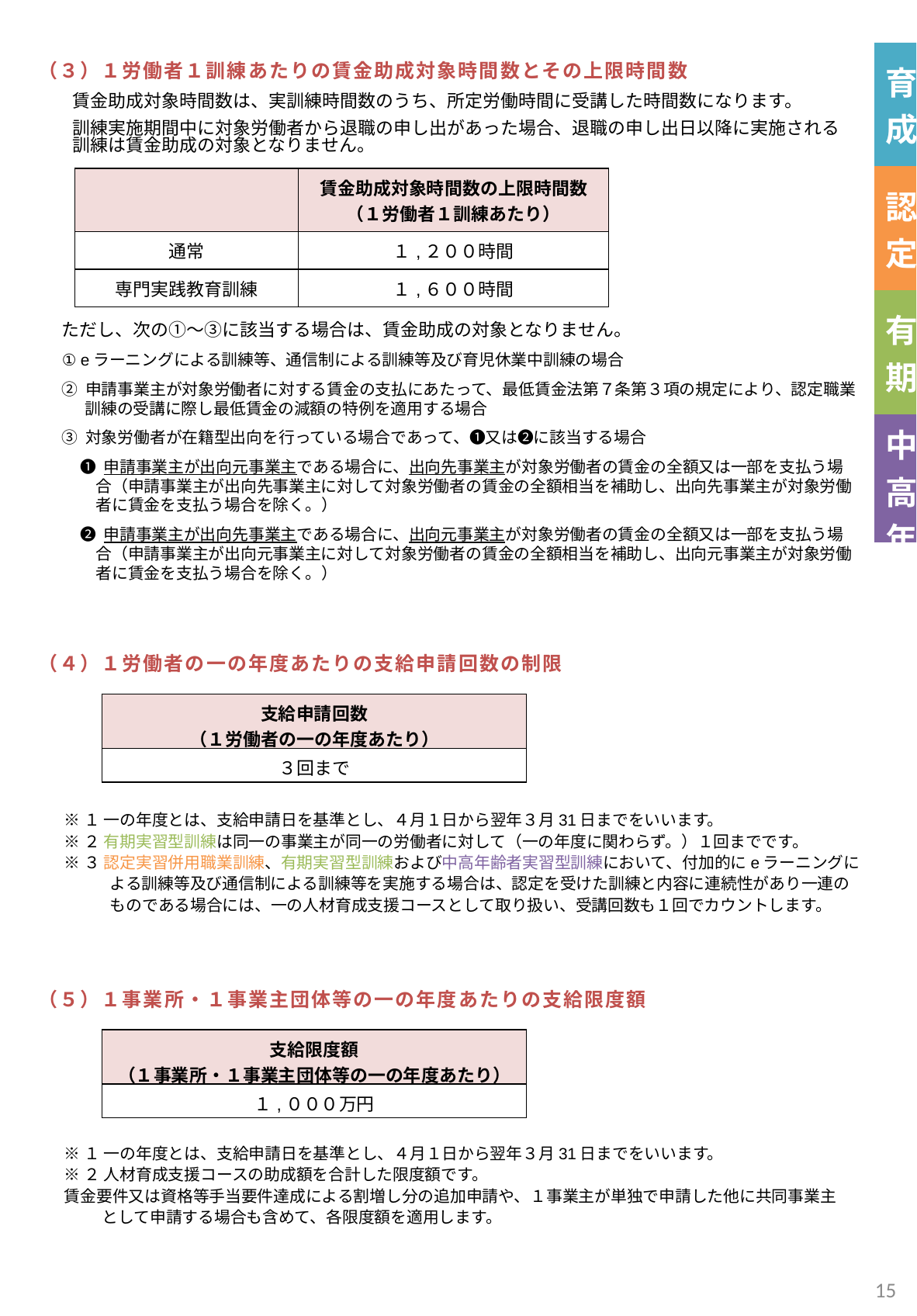

（３）１労働者１訓練あたりの賃金助成対象時間数とその上限時間数
| 育成 |
| --- |
| 認定 |
| 有期 |
| 中高年 |
賃金助成対象時間数は、実訓練時間数のうち、所定労働時間に受講した時間数になります。
訓練実施期間中に対象労働者から退職の申し出があった場合、退職の申し出日以降に実施される訓練は賃金助成の対象となりません。
|  | 賃金助成対象時間数の上限時間数 （１労働者１訓練あたり） |
| --- | --- |
| 通常 | １,２００時間 |
| 専門実践教育訓練 | １,６００時間 |
ただし、次の①～③に該当する場合は、賃金助成の対象となりません。
① eラーニングによる訓練等、通信制による訓練等及び育児休業中訓練の場合
② 申請事業主が対象労働者に対する賃金の支払にあたって、最低賃金法第７条第３項の規定により、認定職業訓練の受講に際し最低賃金の減額の特例を適用する場合
③ 対象労働者が在籍型出向を行っている場合であって、❶又は❷に該当する場合
❶ 申請事業主が出向元事業主である場合に、出向先事業主が対象労働者の賃金の全額又は一部を支払う場合（申請事業主が出向先事業主に対して対象労働者の賃金の全額相当を補助し、出向先事業主が対象労働者に賃金を支払う場合を除く。）
❷ 申請事業主が出向先事業主である場合に、出向元事業主が対象労働者の賃金の全額又は一部を支払う場合（申請事業主が出向元事業主に対して対象労働者の賃金の全額相当を補助し、出向元事業主が対象労働者に賃金を支払う場合を除く。）
（４）１労働者の一の年度あたりの支給申請回数の制限
| 支給申請回数 （１労働者の一の年度あたり） |
| --- |
| ３回まで |
※１ 一の年度とは、支給申請日を基準とし、４月１日から翌年３月31日までをいいます。
※２ 有期実習型訓練は同一の事業主が同一の労働者に対して（一の年度に関わらず。）１回までです。
※３ 認定実習併用職業訓練、有期実習型訓練および中高年齢者実習型訓練において、付加的にeラーニングによる訓練等及び通信制による訓練等を実施する場合は、認定を受けた訓練と内容に連続性があり一連のものである場合には、一の人材育成支援コースとして取り扱い、受講回数も１回でカウントします。
（５）１事業所・１事業主団体等の一の年度あたりの支給限度額
| 支給限度額 （１事業所・１事業主団体等の一の年度あたり） |
| --- |
| １,０００万円 |
※１ 一の年度とは、支給申請日を基準とし、４月１日から翌年３月31日までをいいます。
※２ 人材育成支援コースの助成額を合計した限度額です。
賃金要件又は資格等手当要件達成による割増し分の追加申請や、１事業主が単独で申請した他に共同事業主として申請する場合も含めて、各限度額を適用します。
15